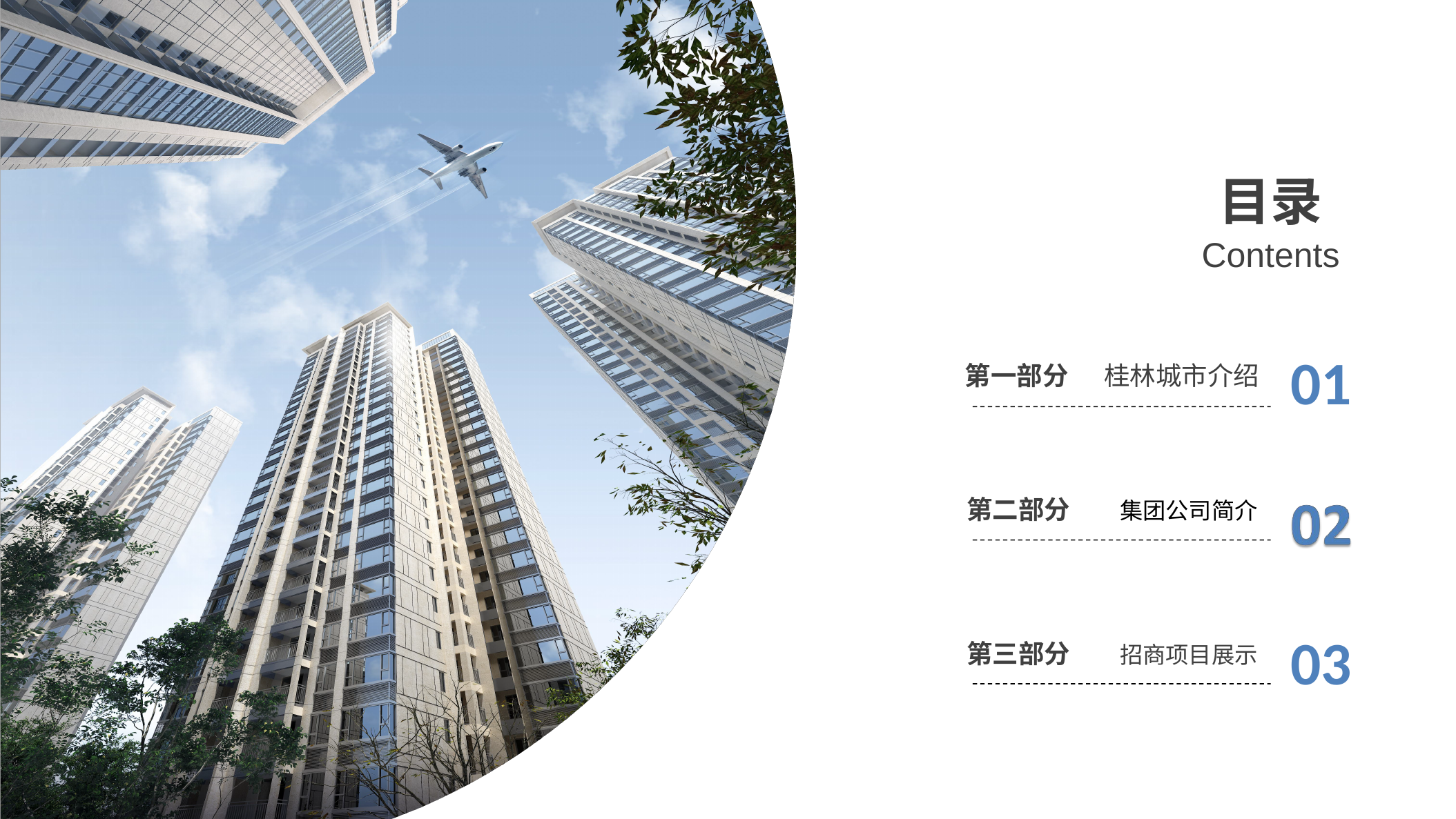

目录
Contents
01
第一部分
桂林城市介绍

第二部分
集团公司简介

03
第三部分
招商项目展示